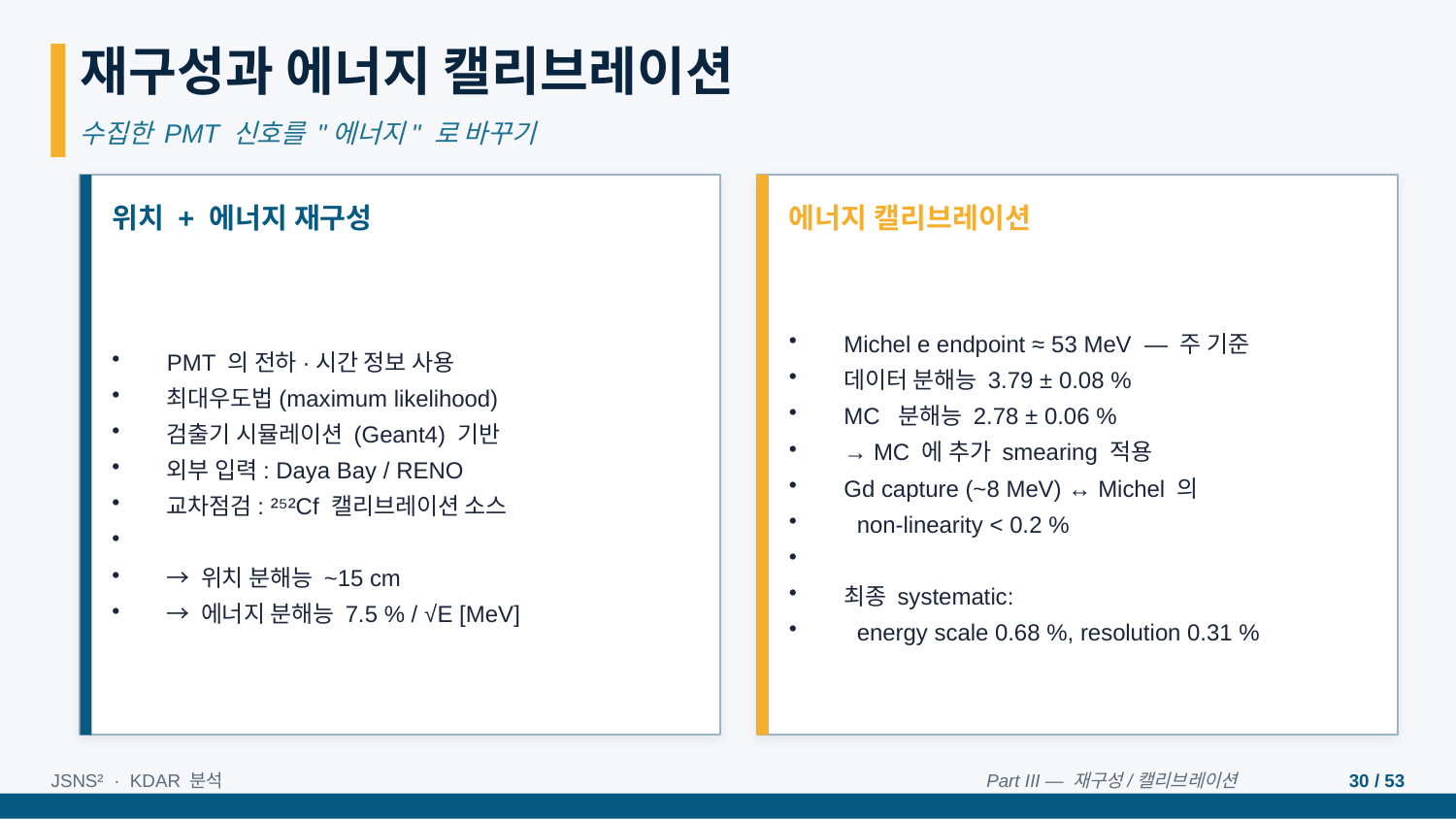

재구성과 에너지 캘리브레이션

수집한 PMT 신호를 "에너지" 로 바꾸기

위치 + 에너지 재구성
에너지 캘리브레이션
PMT 의 전하·시간 정보 사용
최대우도법(maximum likelihood)
검출기 시뮬레이션 (Geant4) 기반
외부 입력: Daya Bay / RENO
교차점검: ²⁵²Cf 캘리브레이션 소스

→ 위치 분해능 ~15 cm
→ 에너지 분해능 7.5 % / √E [MeV]
Michel e endpoint ≈ 53 MeV  — 주 기준
데이터 분해능 3.79 ± 0.08 %
MC  분해능 2.78 ± 0.06 %
→ MC 에 추가 smearing 적용
Gd capture (~8 MeV) ↔ Michel 의
  non-linearity < 0.2 %

최종 systematic:
  energy scale 0.68 %, resolution 0.31 %
JSNS²  ·  KDAR 분석
Part III — 재구성/캘리브레이션
30 / 53